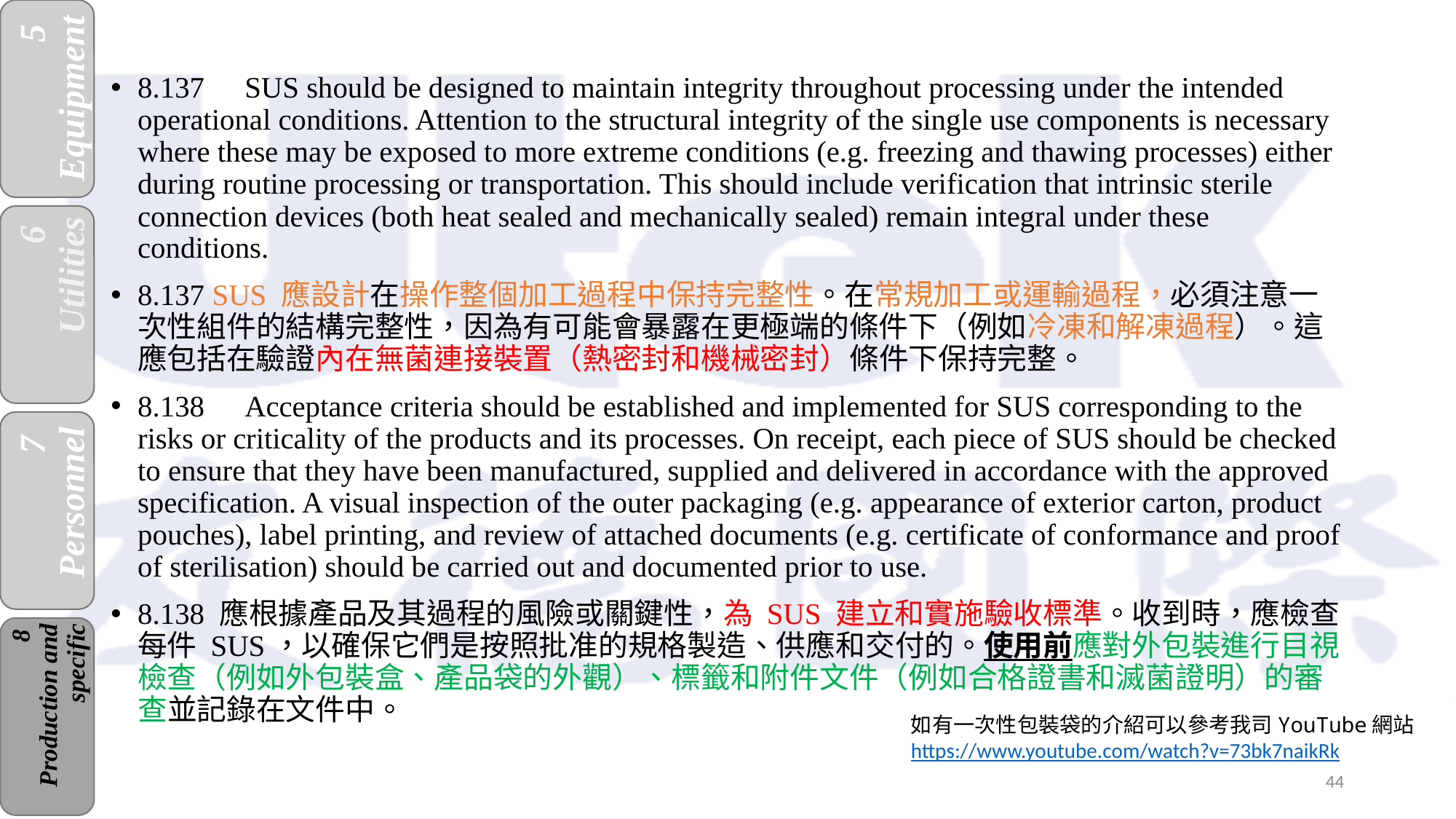

8.137	SUS should be designed to maintain integrity throughout processing under the intended operational conditions. Attention to the structural integrity of the single use components is necessary where these may be exposed to more extreme conditions (e.g. freezing and thawing processes) either during routine processing or transportation. This should include verification that intrinsic sterile connection devices (both heat sealed and mechanically sealed) remain integral under these conditions.
8.137 SUS 應設計在操作整個加工過程中保持完整性。在常規加工或運輸過程，必須注意一次性組件的結構完整性，因為有可能會暴露在更極端的條件下（例如冷凍和解凍過程）。這應包括在驗證內在無菌連接裝置（熱密封和機械密封）條件下保持完整。
8.138	Acceptance criteria should be established and implemented for SUS corresponding to the risks or criticality of the products and its processes. On receipt, each piece of SUS should be checked to ensure that they have been manufactured, supplied and delivered in accordance with the approved specification. A visual inspection of the outer packaging (e.g. appearance of exterior carton, product pouches), label printing, and review of attached documents (e.g. certificate of conformance and proof of sterilisation) should be carried out and documented prior to use.
8.138 應根據產品及其過程的風險或關鍵性，為 SUS 建立和實施驗收標準。收到時，應檢查每件 SUS，以確保它們是按照批准的規格製造、供應和交付的。使用前應對外包裝進行目視檢查（例如外包裝盒、產品袋的外觀）、標籤和附件文件（例如合格證書和滅菌證明）的審查並記錄在文件中。
如有一次性包裝袋的介紹可以參考我司YouTube網站
https://www.youtube.com/watch?v=73bk7naikRk
44